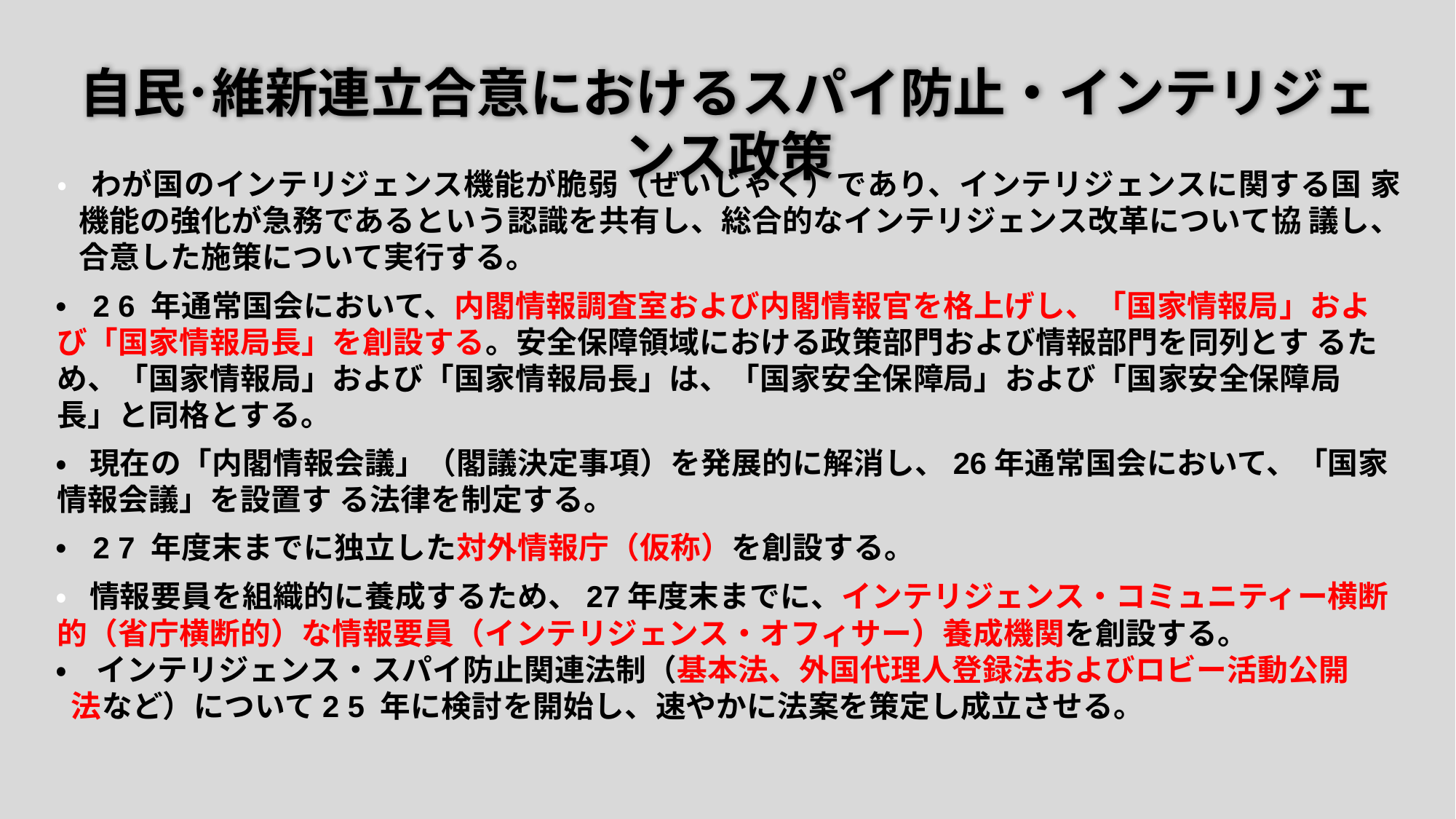

# 自民･維新連立合意におけるスパイ防止・インテリジェンス政策
•  わが国のインテリジェンス機能が脆弱（ぜいじゃく）であり、インテリジェンスに関する国 家機能の強化が急務であるという認識を共有し、総合的なインテリジェンス改革について協 議し、合意した施策について実行する。

•   2 6 年通常国会において、内閣情報調査室および内閣情報官を格上げし、「国家情報局」およ び「国家情報局長」を創設する。安全保障領域における政策部門および情報部門を同列とす るため、「国家情報局」および「国家情報局長」は、「国家安全保障局」および「国家安全保障局長」と同格とする。

•  現在の「内閣情報会議」（閣議決定事項）を発展的に解消し、26年通常国会において、「国家情報会議」を設置す る法律を制定する。

•   2 7 年度末までに独立した対外情報庁（仮称）を創設する。

•  情報要員を組織的に養成するため、27年度末までに、インテリジェンス・コミュニティー横断的（省庁横断的）な情報要員（インテリジェンス・オフィサー）養成機関を創設する。
•   インテリジェンス・スパイ防止関連法制（基本法、外国代理人登録法およびロビー活動公開
 法など）について2 5 年に検討を開始し、速やかに法案を策定し成立させる。